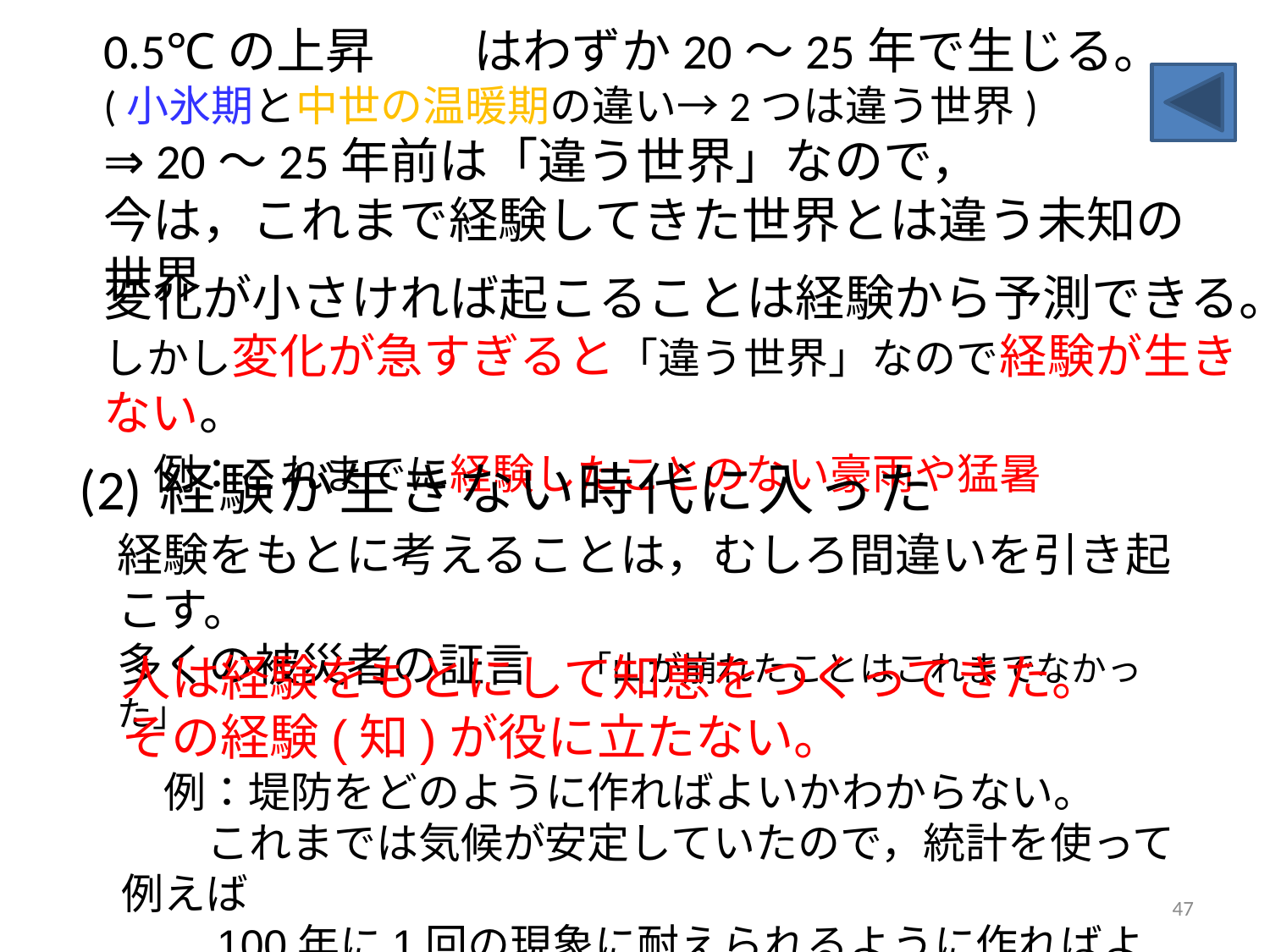

0.5℃の上昇　　はわずか20～25年で生じる。
(小氷期と中世の温暖期の違い→2つは違う世界)
⇒ 20～25年前は「違う世界」なので，
今は，これまで経験してきた世界とは違う未知の世界

変化が小さければ起こることは経験から予測できる。
しかし変化が急すぎると「違う世界」なので経験が生きない。
　例：これまでに経験したことのない豪雨や猛暑
(2)経験が生きない時代に入った
経験をもとに考えることは，むしろ間違いを引き起こす。
多くの被災者の証言　「山が崩れたことはこれまでなかった」
人は経験をもとにして知恵をつくってきた。
その経験(知)が役に立たない。
　例：堤防をどのように作ればよいかわからない。
　　これまでは気候が安定していたので，統計を使って例えば
　　100年に1回の現象に耐えられるように作ればよかった。
47